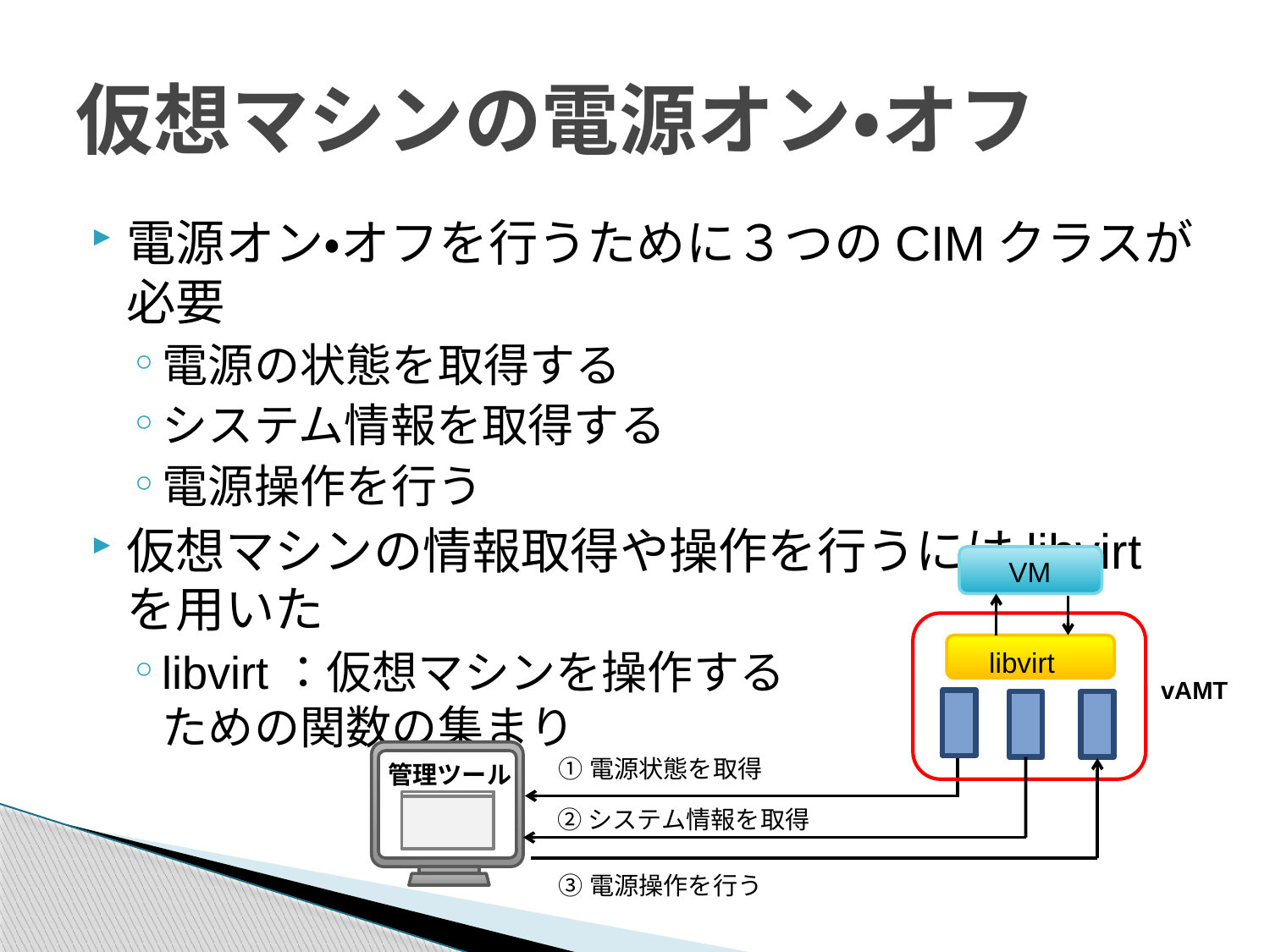

# 仮想マシンの電源オン・オフ
電源オン・オフを行うために３つのCIMクラスが必要
電源の状態を取得する
システム情報を取得する
電源操作を行う
仮想マシンの情報取得や操作を行うにはlibvirtを用いた
libvirt：仮想マシンを操作する
ための関数の集まり

VM

libvirt
vAMT

管理ツール

①電源状態を取得
②システム情報を取得
③電源操作を行う